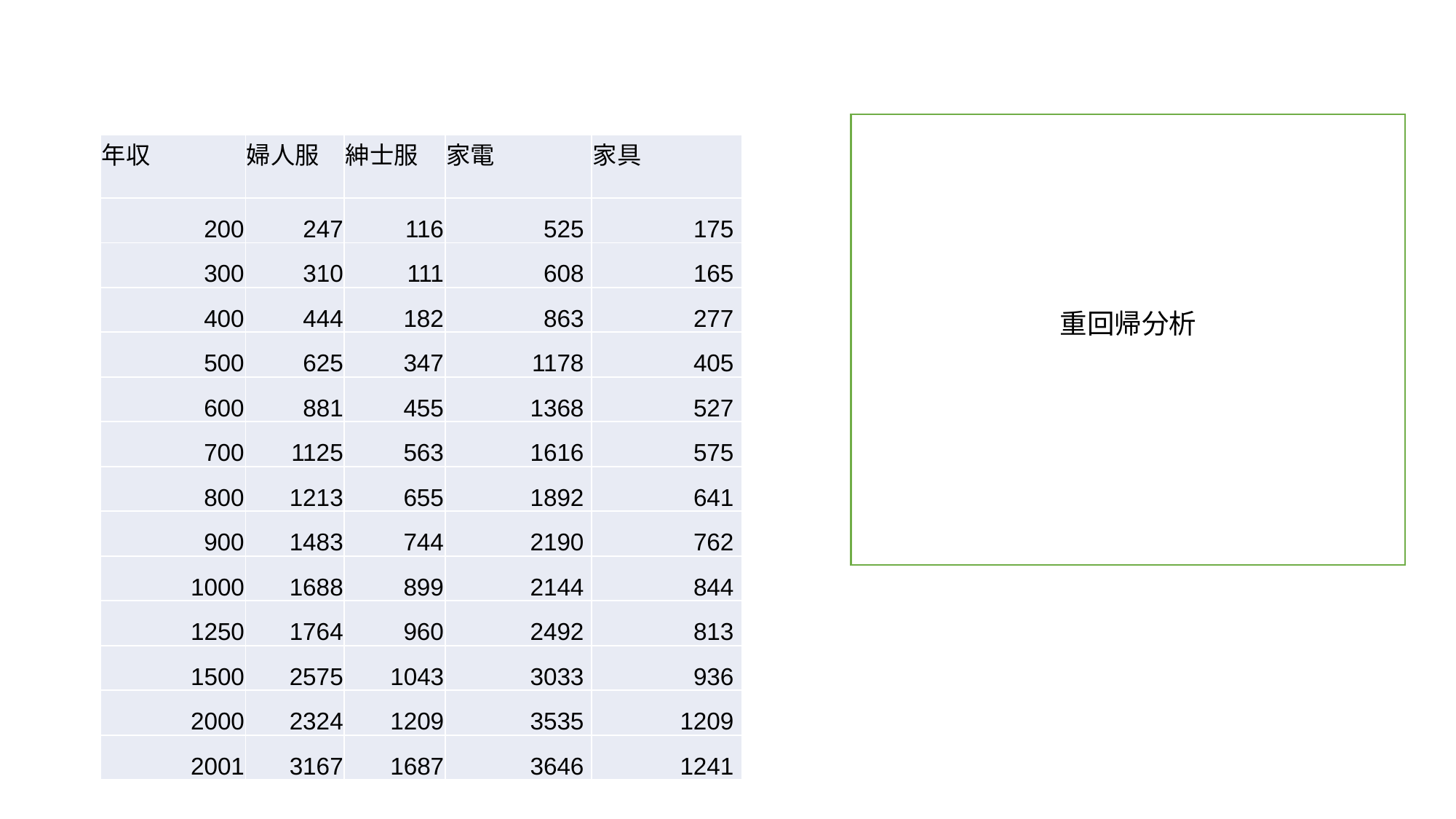

重回帰分析

| 年収 | 婦人服 | 紳士服 | 家電 | 家具 |
| --- | --- | --- | --- | --- |
| 200 | 247 | 116 | 525 | 175 |
| 300 | 310 | 111 | 608 | 165 |
| 400 | 444 | 182 | 863 | 277 |
| 500 | 625 | 347 | 1178 | 405 |
| 600 | 881 | 455 | 1368 | 527 |
| 700 | 1125 | 563 | 1616 | 575 |
| 800 | 1213 | 655 | 1892 | 641 |
| 900 | 1483 | 744 | 2190 | 762 |
| 1000 | 1688 | 899 | 2144 | 844 |
| 1250 | 1764 | 960 | 2492 | 813 |
| 1500 | 2575 | 1043 | 3033 | 936 |
| 2000 | 2324 | 1209 | 3535 | 1209 |
| 2001 | 3167 | 1687 | 3646 | 1241 |